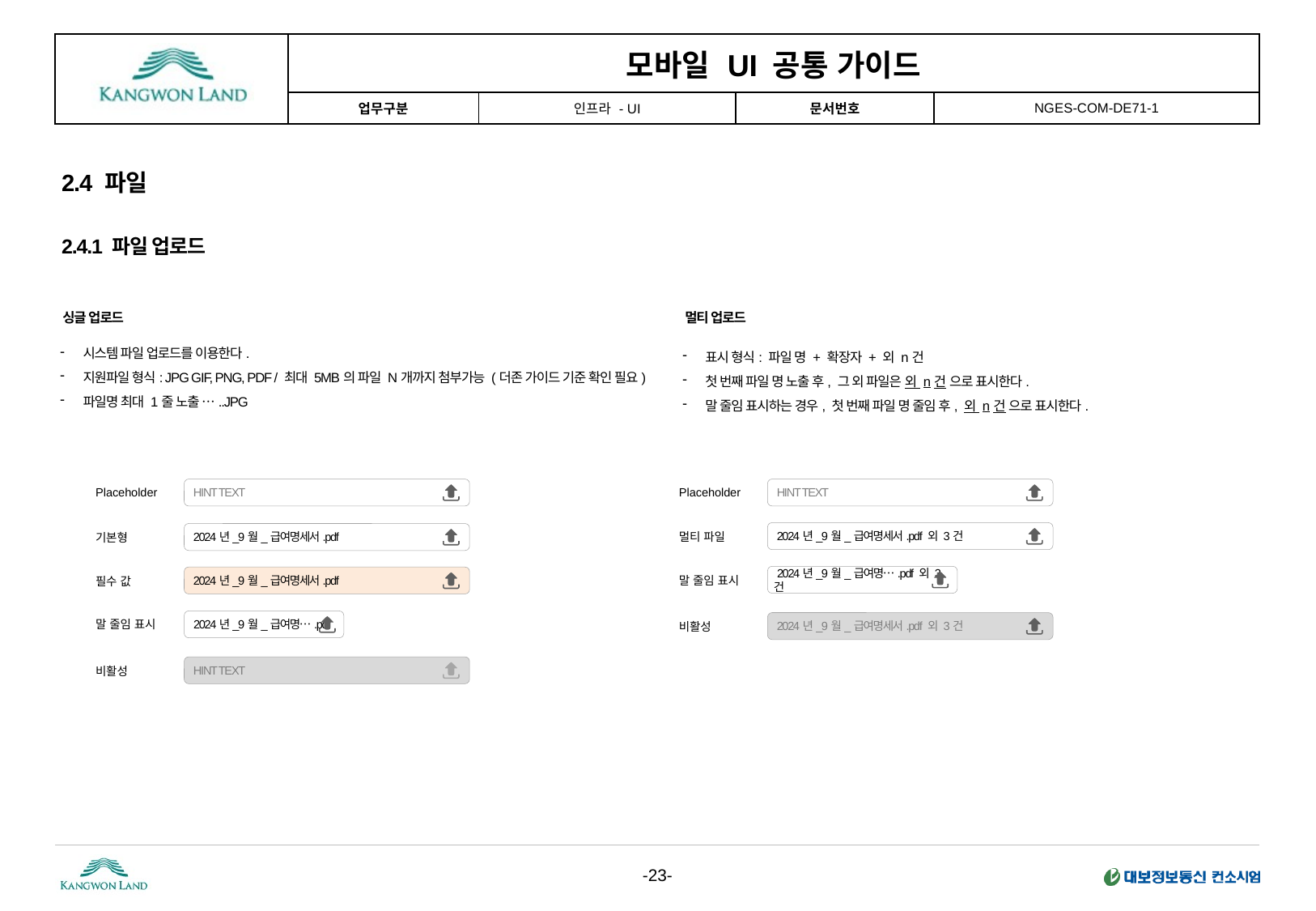

2.4 파일
2.4.1 파일 업로드
싱글 업로드
시스템 파일 업로드를 이용한다.
지원파일 형식: JPG GIF, PNG, PDF / 최대 5MB의 파일 N개까지 첨부가능 (더존 가이드 기준 확인 필요)
파일명 최대 1줄 노출 …..JPG

멀티 업로드
표시 형식: 파일 명 + 확장자 + 외 n건
첫 번째 파일 명 노출 후, 그 외 파일은 외 n건 으로 표시한다.
말 줄임 표시하는 경우, 첫 번째 파일 명 줄임 후, 외 n건 으로 표시한다.
Placeholder
 HINT TEXT
Placeholder
 HINT TEXT

 2024년_9월_급여명세서.pdf 외 3건
 2024년_9월_급여명세서.pdf
멀티 파일
기본형

 2024년_9월_급여명….pdf 외 3건
 2024년_9월_급여명세서.pdf
말 줄임 표시
필수 값

말 줄임 표시
 2024년_9월_급여명….pdf
 2024년_9월_급여명세서.pdf 외 3건
비활성

 HINT TEXT
비활성